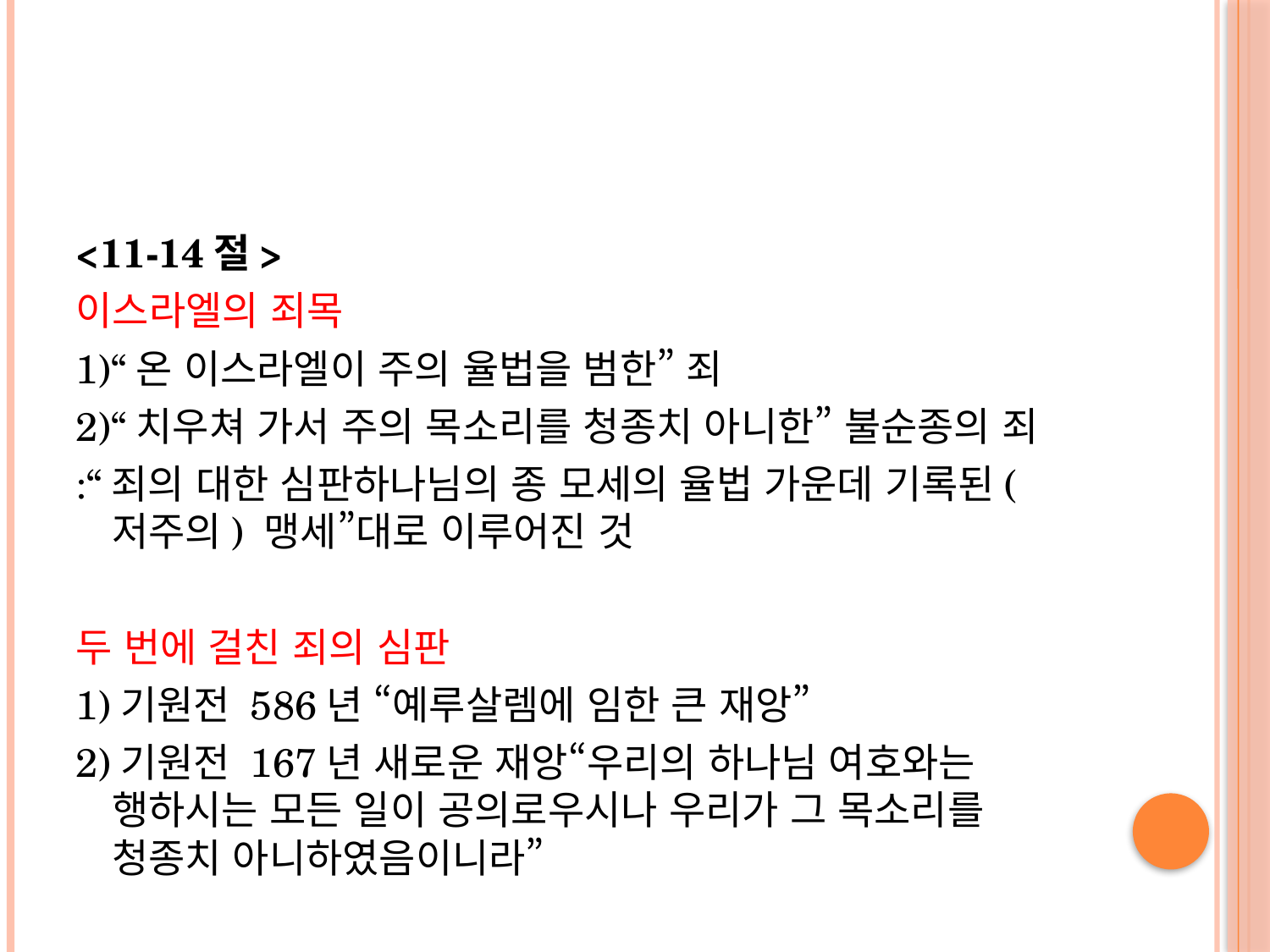

#
<11-14절>
이스라엘의 죄목
1)“온 이스라엘이 주의 율법을 범한” 죄
2)“치우쳐 가서 주의 목소리를 청종치 아니한” 불순종의 죄
:“죄의 대한 심판하나님의 종 모세의 율법 가운데 기록된(저주의) 맹세”대로 이루어진 것

두 번에 걸친 죄의 심판
1)기원전 586년 “예루살렘에 임한 큰 재앙”
2)기원전 167년 새로운 재앙“우리의 하나님 여호와는 행하시는 모든 일이 공의로우시나 우리가 그 목소리를 청종치 아니하였음이니라”